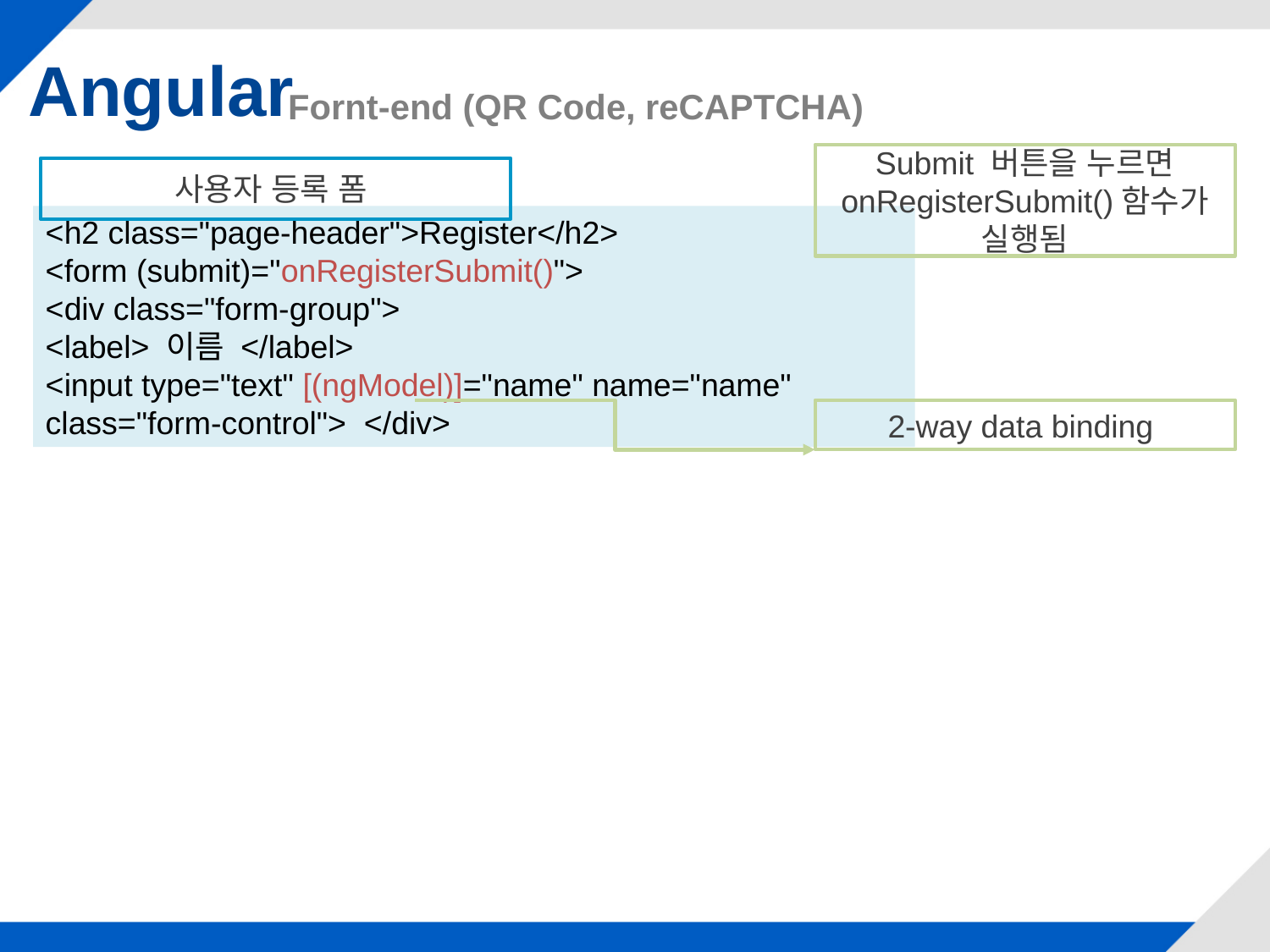

Angular
Fornt-end (QR Code, reCAPTCHA)
Submit 버튼을 누르면 onRegisterSubmit()함수가 실행됨
사용자 등록 폼
<h2 class="page-header">Register</h2>
<form (submit)="onRegisterSubmit()">
<div class="form-group">
<label> 이름 </label>
<input type="text" [(ngModel)]="name" name="name" class="form-control">  </div>
2-way data binding